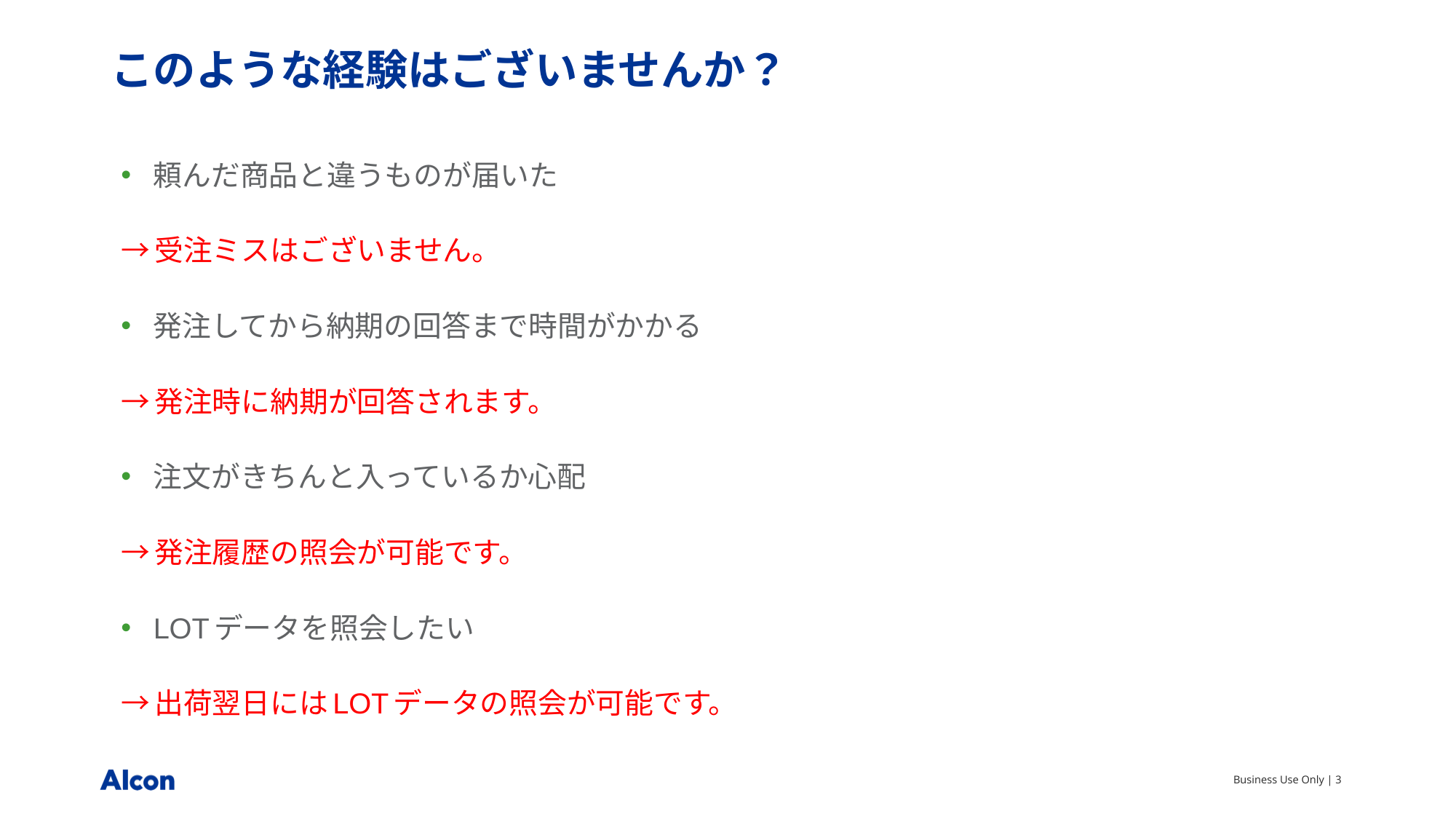

# このような経験はございませんか？
頼んだ商品と違うものが届いた
→受注ミスはございません。
発注してから納期の回答まで時間がかかる
→発注時に納期が回答されます。
注文がきちんと入っているか心配
→発注履歴の照会が可能です。
LOTデータを照会したい
→出荷翌日にはLOTデータの照会が可能です。